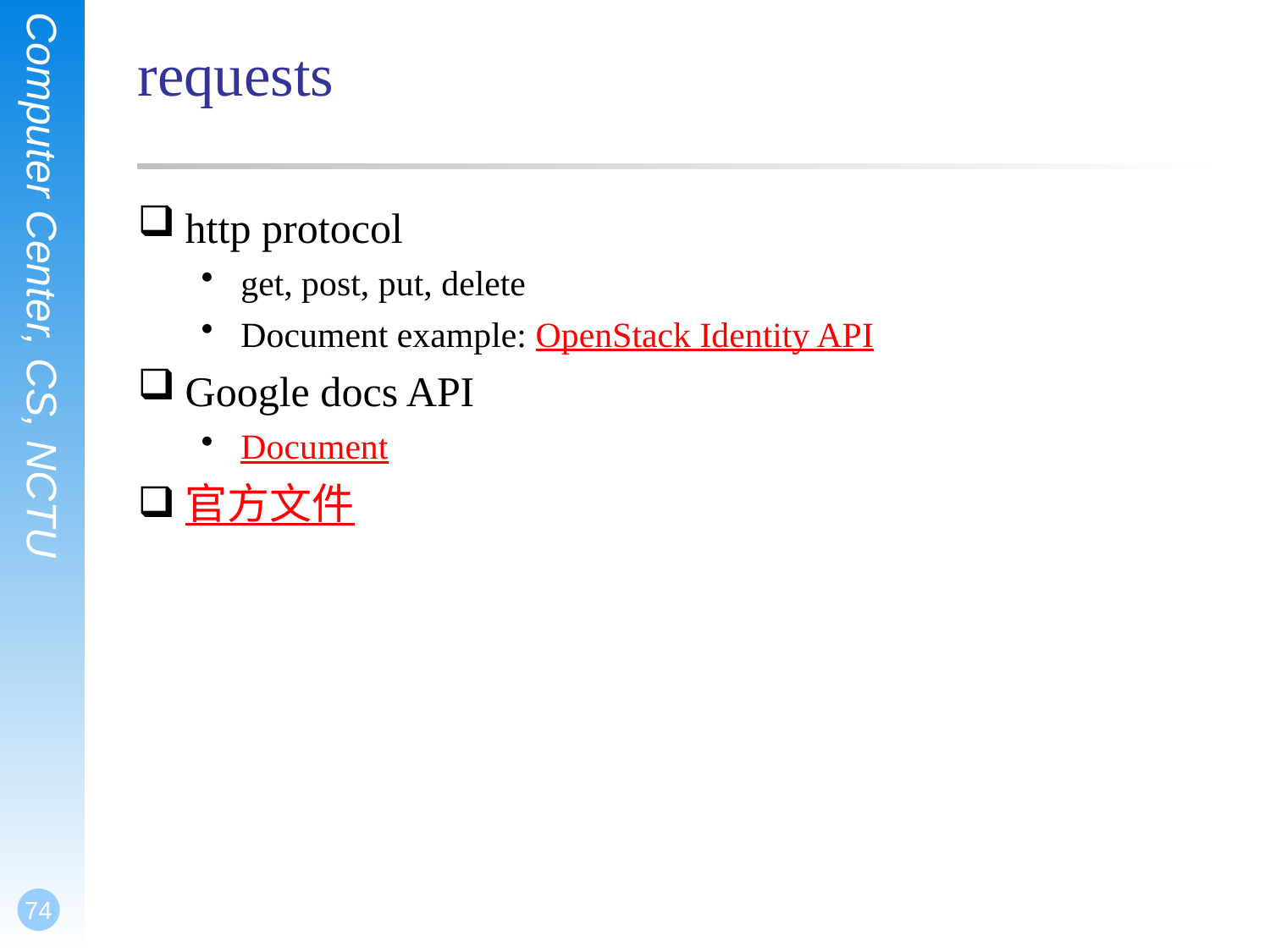

# requests
http protocol
get, post, put, delete
Document example: OpenStack Identity API
Google docs API
Document
官方文件